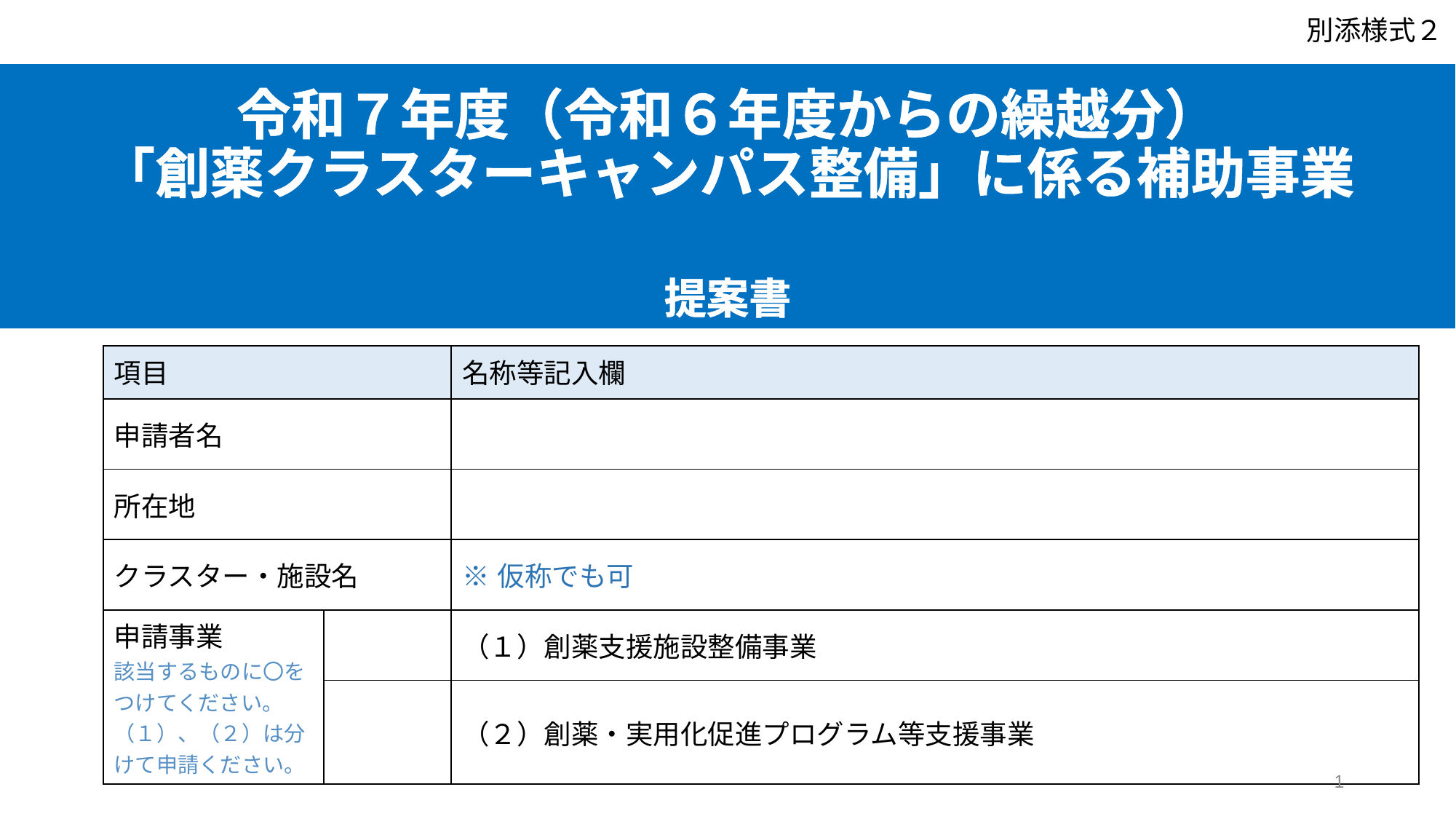

別添様式２
# 令和７年度（令和６年度からの繰越分） 「創薬クラスターキャンパス整備」に係る補助事業 提案書
| 項目 |  | 名称等記入欄 |
| --- | --- | --- |
| 申請者名 |  |  |
| 所在地 |  |  |
| クラスター・施設名 |  | ※仮称でも可 |
| 申請事業 該当するものに〇をつけてください。 （１）、（２）は分けて申請ください。 |  | （１）創薬支援施設整備事業 |
|  |  | （２）創薬・実用化促進プログラム等支援事業 |
1